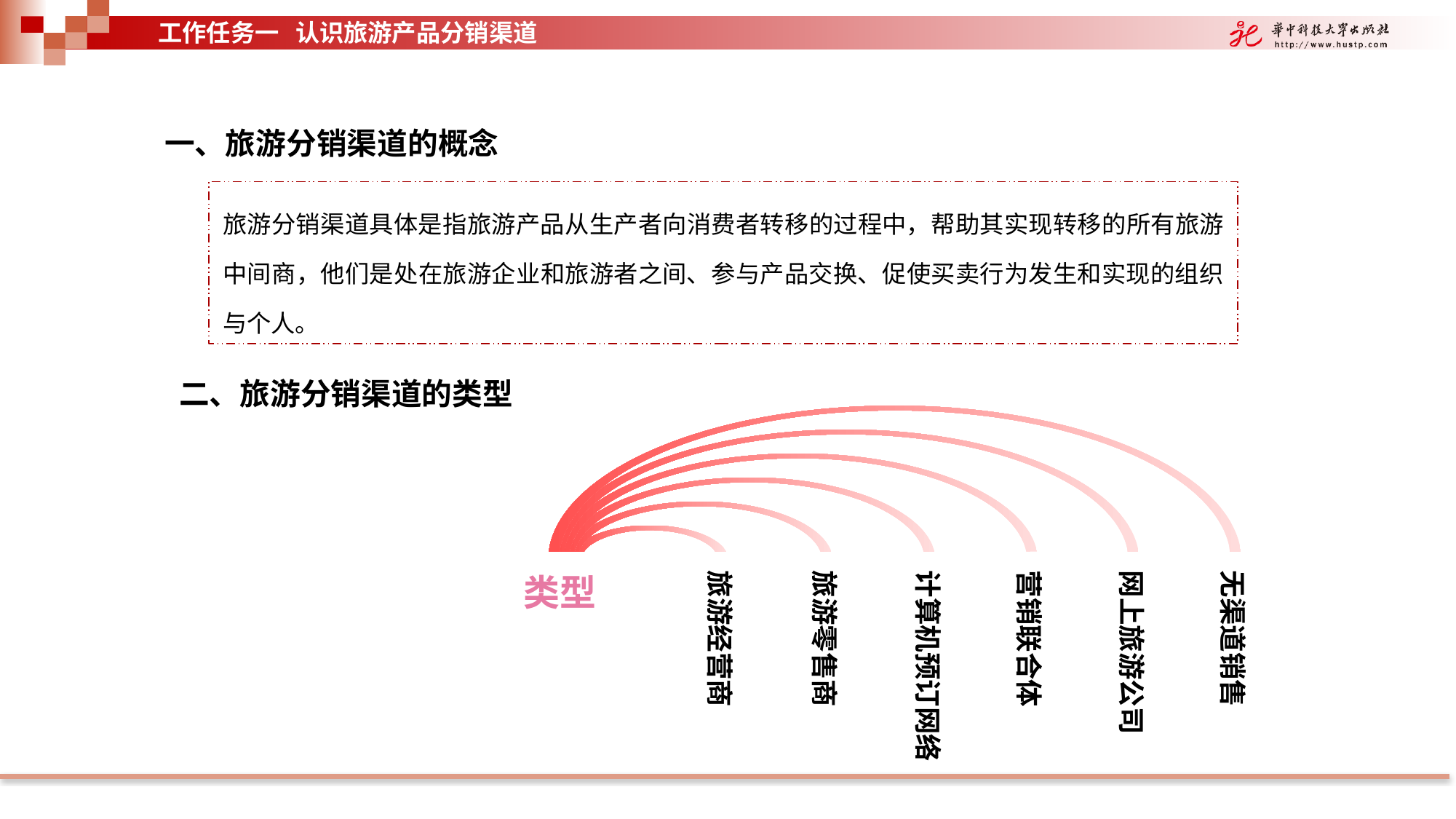

工作任务一   认识旅游产品分销渠道
一、旅游分销渠道的概念
旅游分销渠道具体是指旅游产品从生产者向消费者转移的过程中，帮助其实现转移的所有旅游中间商，他们是处在旅游企业和旅游者之间、参与产品交换、促使买卖行为发生和实现的组织与个人。
二、旅游分销渠道的类型

旅游经营商
旅游零售商
计算机预订网络
营销联合体
网上旅游公司
无渠道销售
类型